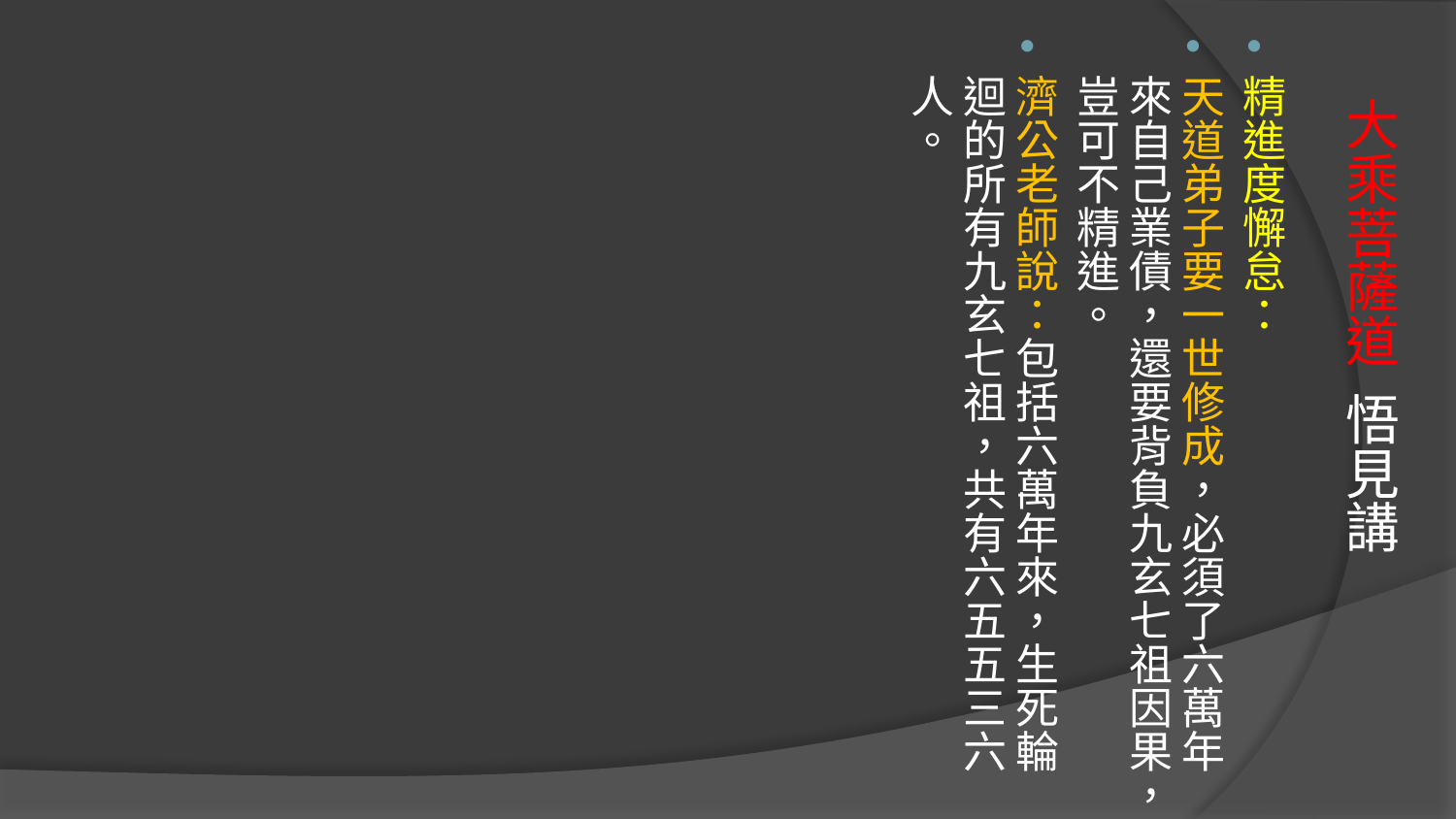

精進度懈怠：
天道弟子要一世修成，必須了六萬年來自己業債，還要背負九玄七祖因果，豈可不精進。
濟公老師說：包括六萬年來，生死輪迴的所有九玄七祖，共有六五五三六人。

# 大乘菩薩道  悟見講